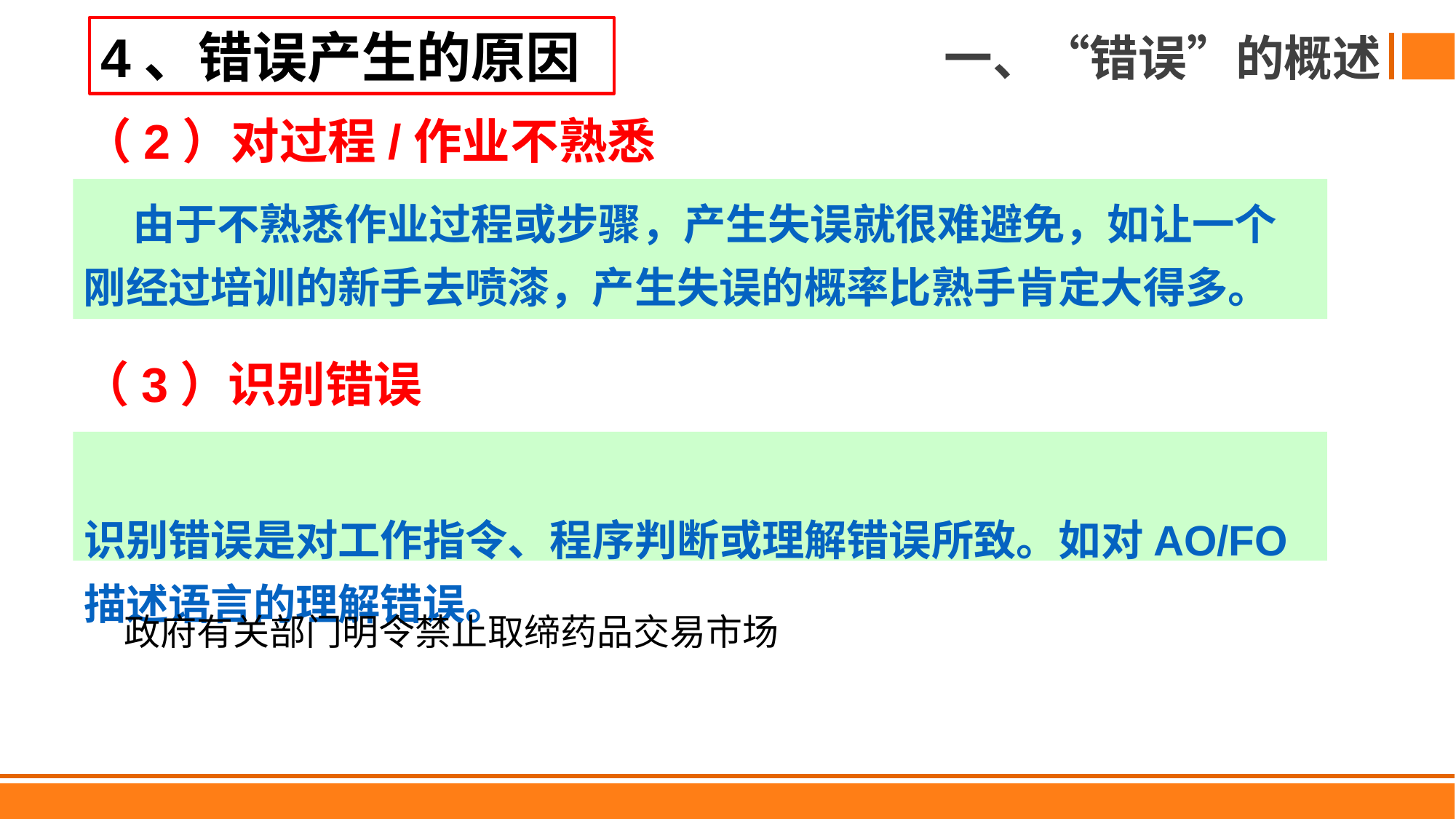

4、错误产生的原因
一、“错误”的概述
（2）对过程/作业不熟悉
    由于不熟悉作业过程或步骤，产生失误就很难避免，如让一个刚经过培训的新手去喷漆，产生失误的概率比熟手肯定大得多。
（3）识别错误
    识别错误是对工作指令、程序判断或理解错误所致。如对AO/FO描述语言的理解错误。
政府有关部门明令禁止取缔药品交易市场